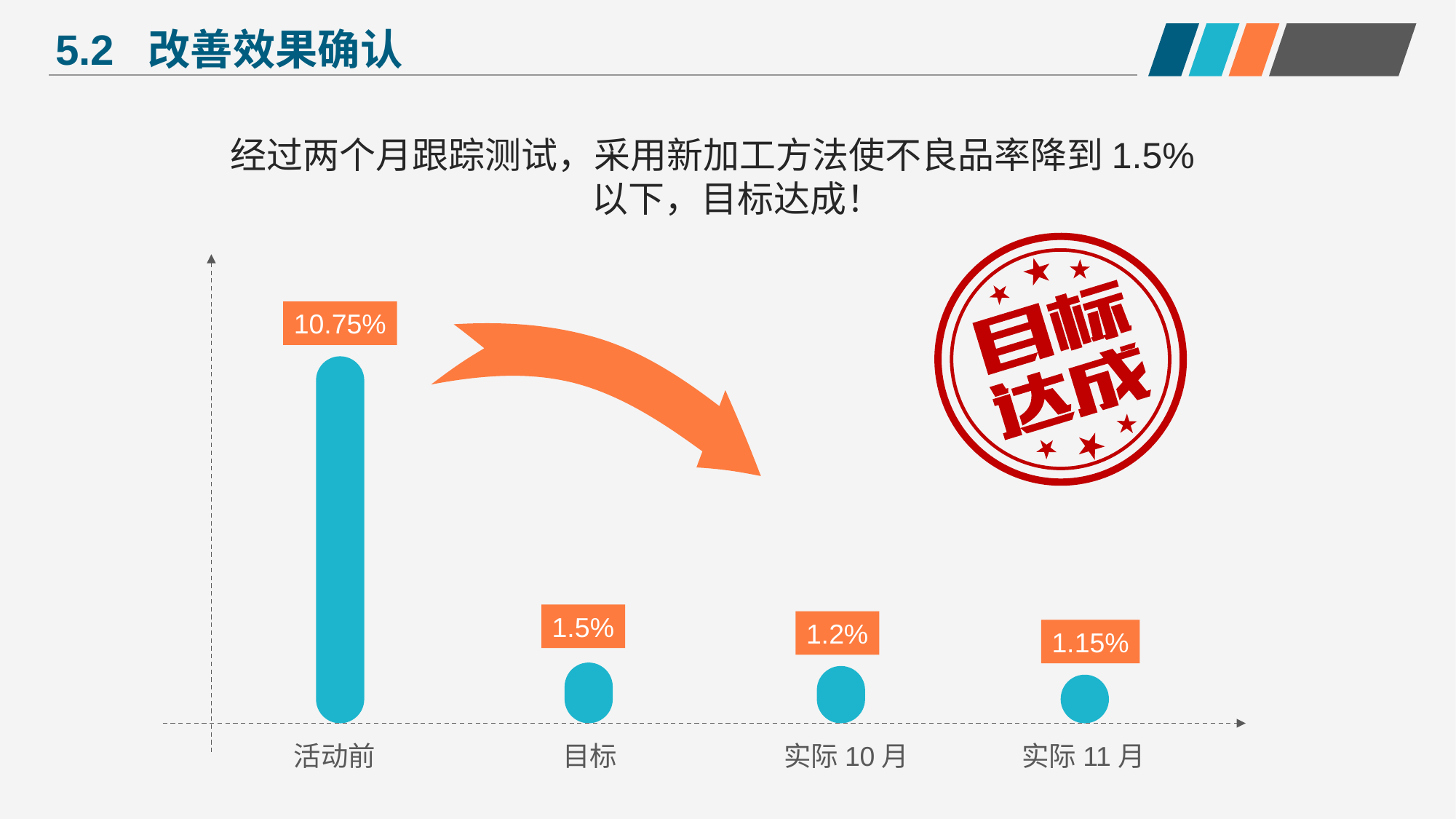

5.2  改善效果确认
经过两个月跟踪测试，采用新加工方法使不良品率降到1.5%以下，目标达成！

10.75%

1.5%
1.2%
1.15%

活动前
目标
实际10月
实际11月